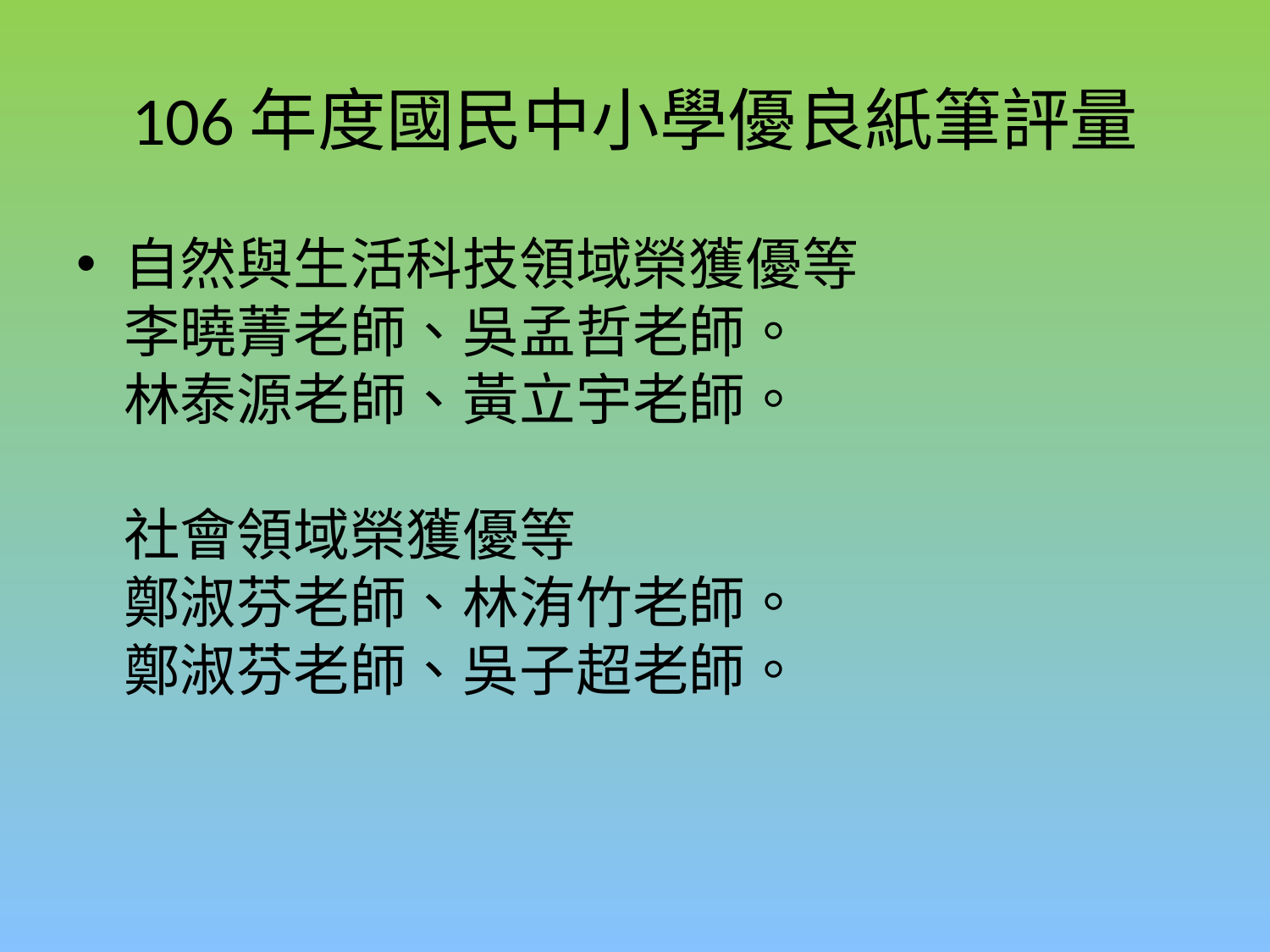

# 106年度國民中小學優良紙筆評量
自然與生活科技領域榮獲優等
李曉菁老師、吳孟哲老師。
林泰源老師、黃立宇老師。
社會領域榮獲優等
鄭淑芬老師、林洧竹老師。
鄭淑芬老師、吳子超老師。